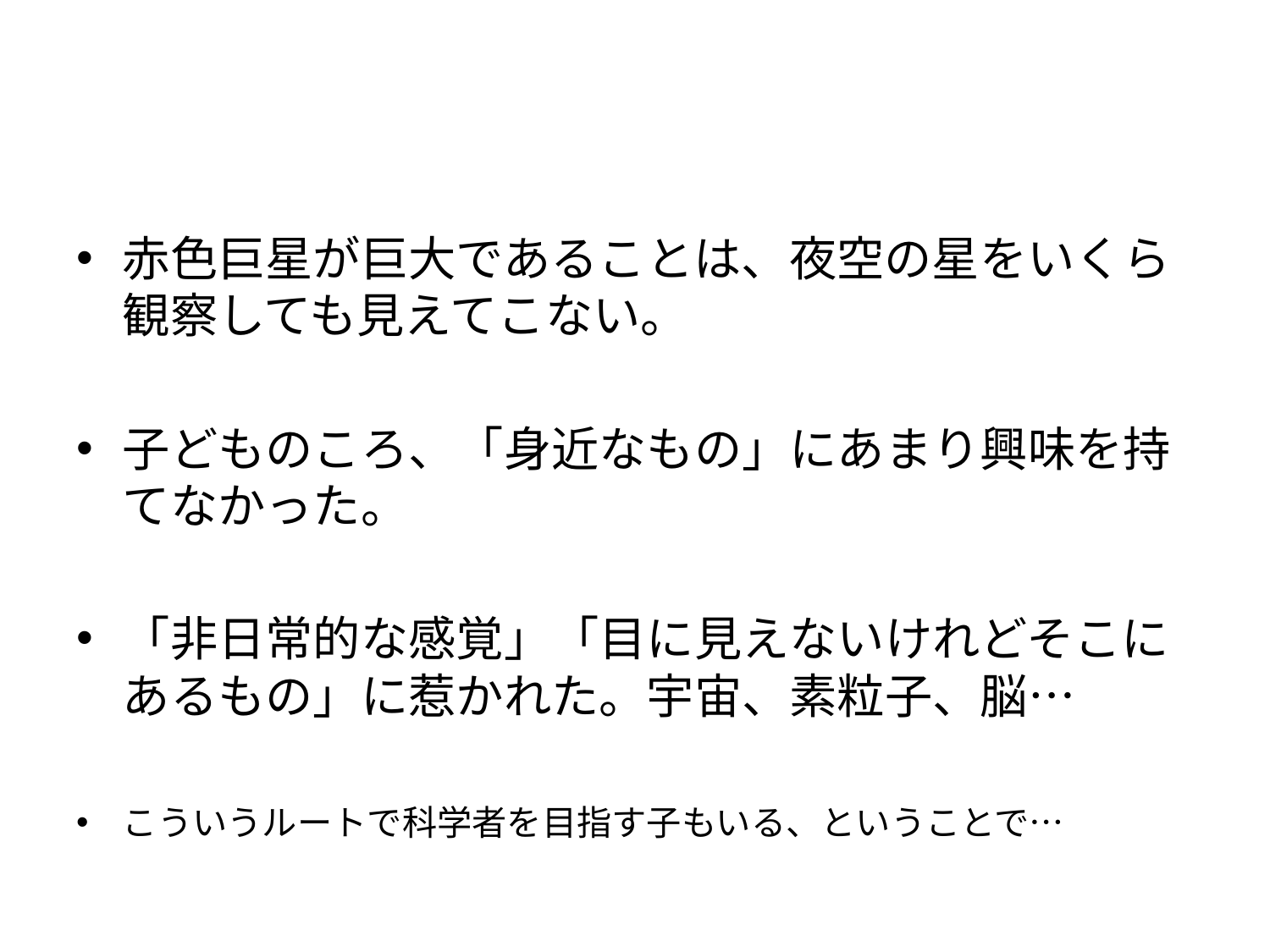

#
赤色巨星が巨大であることは、夜空の星をいくら観察しても見えてこない。

子どものころ、「身近なもの」にあまり興味を持てなかった。

「非日常的な感覚」「目に見えないけれどそこにあるもの」に惹かれた。宇宙、素粒子、脳…

こういうルートで科学者を目指す子もいる、ということで…